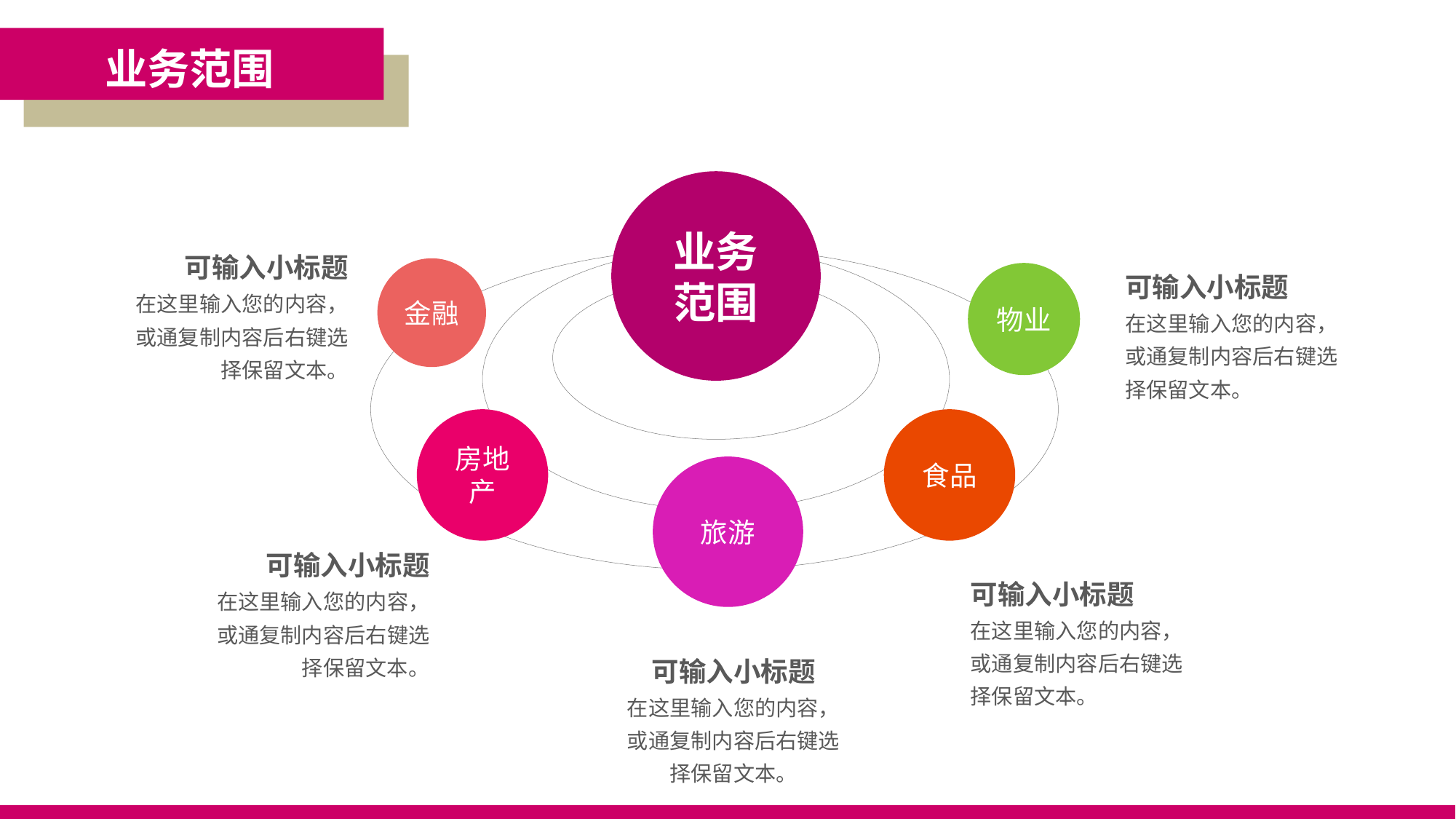

业务范围
业务范围
可输入小标题
在这里输入您的内容，或通复制内容后右键选择保留文本。

可输入小标题
在这里输入您的内容，或通复制内容后右键选择保留文本。
金融
物业

房地产
食品
旅游
可输入小标题
在这里输入您的内容，或通复制内容后右键选择保留文本。
可输入小标题
在这里输入您的内容，或通复制内容后右键选择保留文本。
可输入小标题
在这里输入您的内容，或通复制内容后右键选择保留文本。